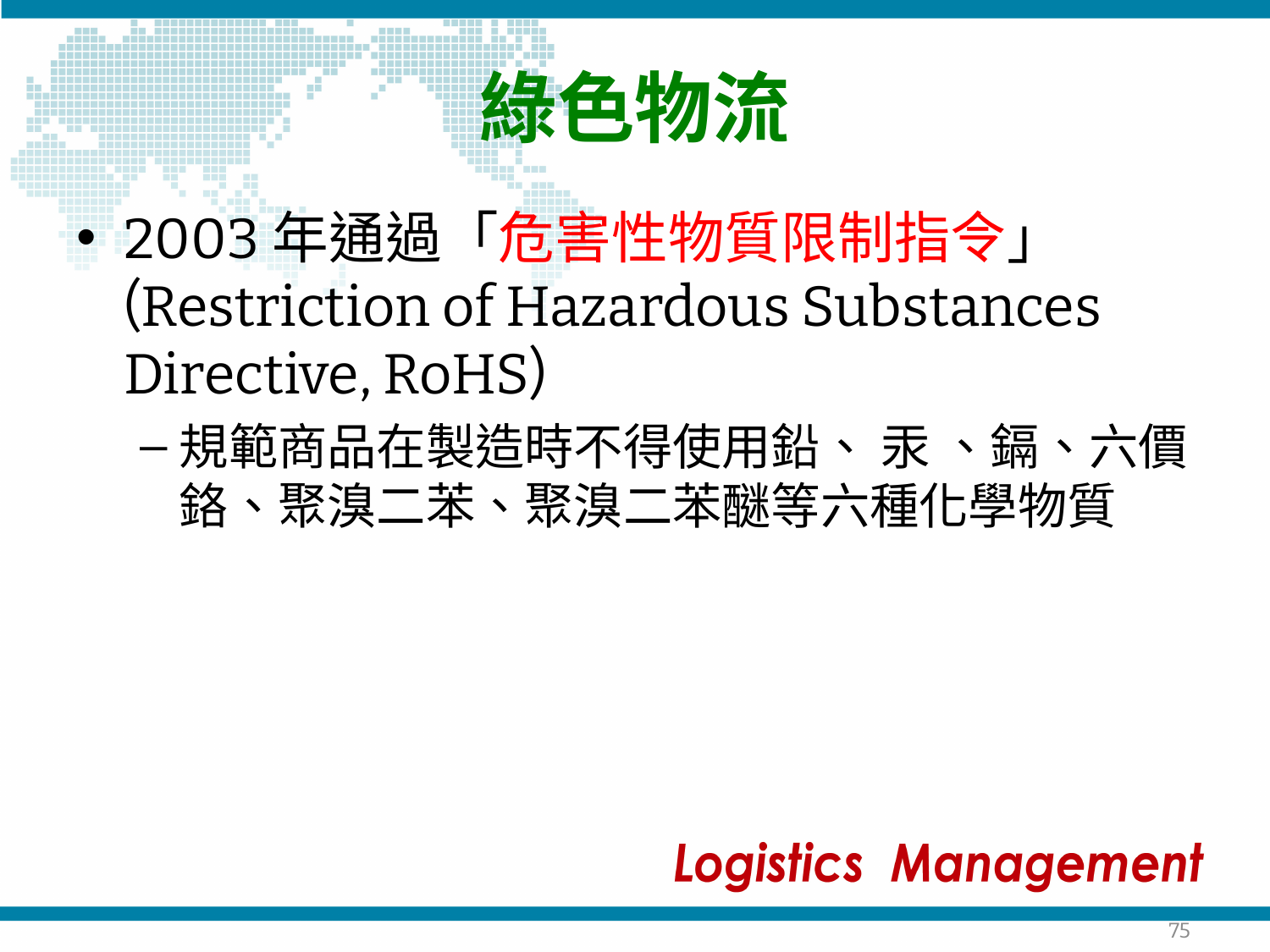

# 綠色物流
2003年通過「危害性物質限制指令」(Restriction of Hazardous Substances Directive, RoHS)
規範商品在製造時不得使用鉛、 汞 、鎘、六價鉻、聚溴二苯、聚溴二苯醚等六種化學物質
75